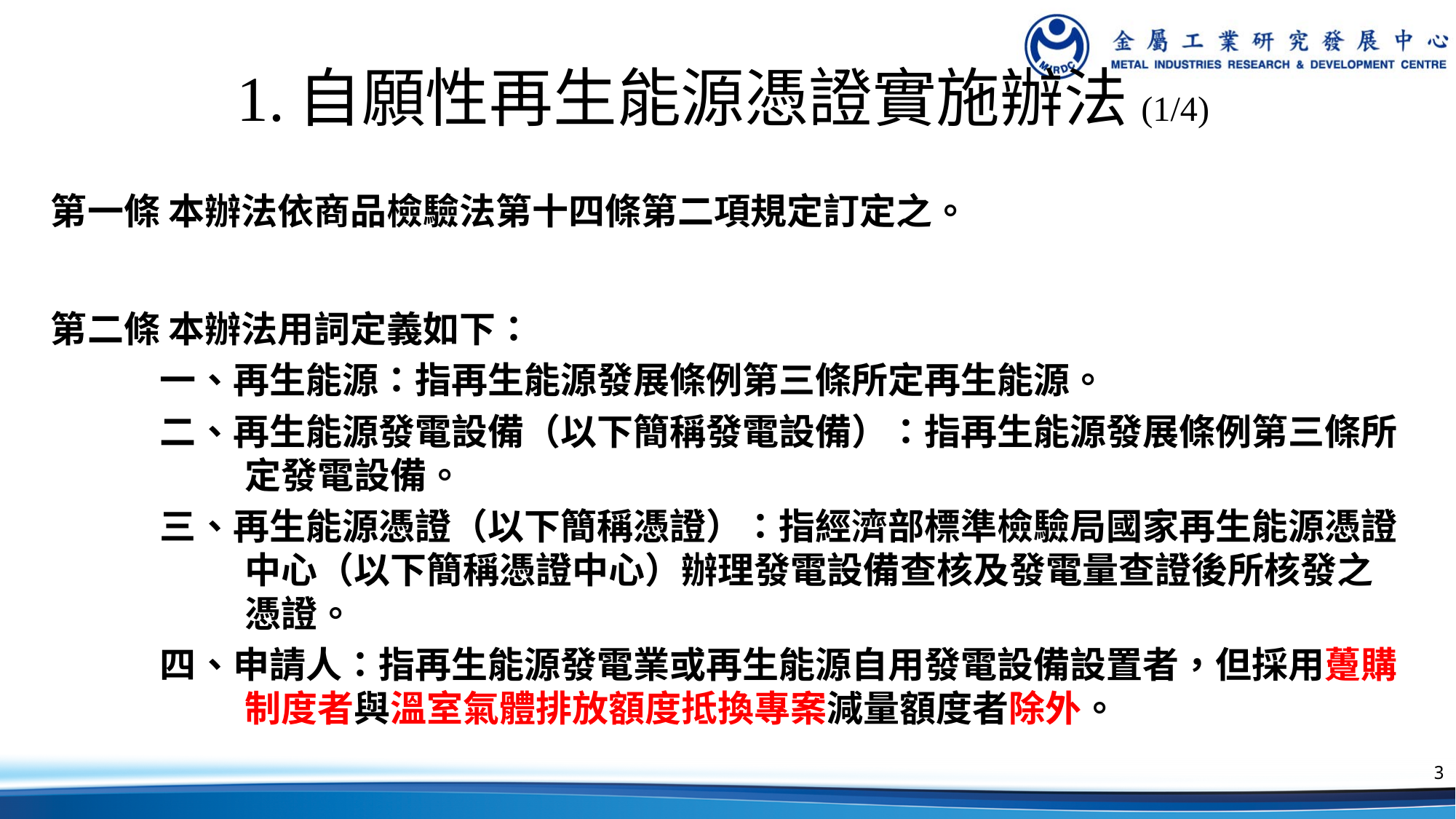

# 1.自願性再生能源憑證實施辦法(1/4)
第一條 本辦法依商品檢驗法第十四條第二項規定訂定之。

第二條 本辦法用詞定義如下：
一、再生能源：指再生能源發展條例第三條所定再生能源。
二、再生能源發電設備（以下簡稱發電設備）：指再生能源發展條例第三條所定發電設備。
三、再生能源憑證（以下簡稱憑證）：指經濟部標準檢驗局國家再生能源憑證中心（以下簡稱憑證中心）辦理發電設備查核及發電量查證後所核發之憑證。
四、申請人：指再生能源發電業或再生能源自用發電設備設置者，但採用躉購制度者與溫室氣體排放額度抵換專案減量額度者除外。
3